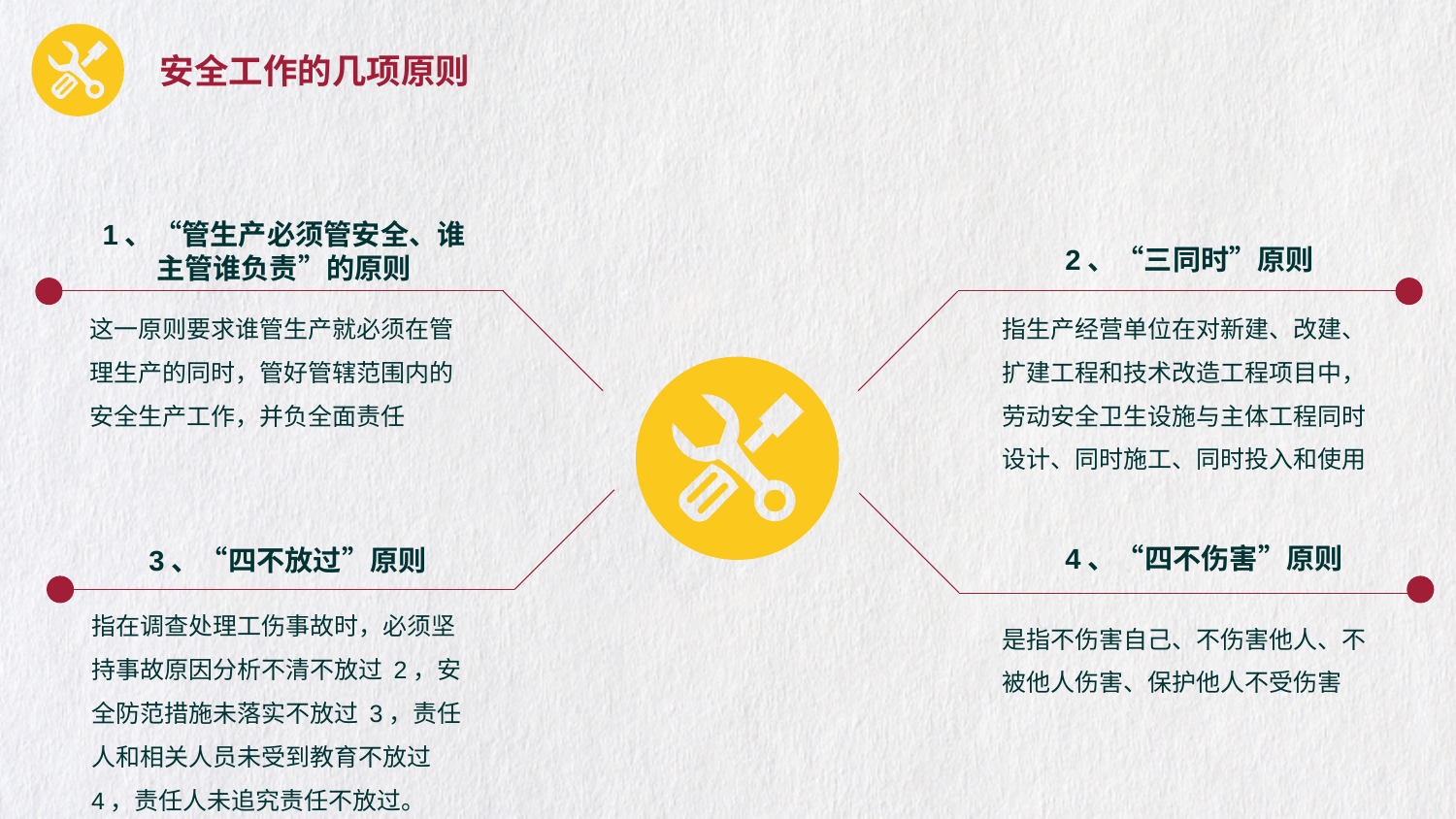

安全工作的几项原则
1、“管生产必须管安全、谁主管谁负责”的原则
2、“三同时”原则

这一原则要求谁管生产就必须在管理生产的同时，管好管辖范围内的安全生产工作，并负全面责任
指生产经营单位在对新建、改建、扩建工程和技术改造工程项目中，劳动安全卫生设施与主体工程同时设计、同时施工、同时投入和使用

4、“四不伤害”原则
3、“四不放过”原则

指在调查处理工伤事故时，必须坚持事故原因分析不清不放过 2，安全防范措施未落实不放过 3，责任人和相关人员未受到教育不放过 4，责任人未追究责任不放过。
是指不伤害自己、不伤害他人、不被他人伤害、保护他人不受伤害